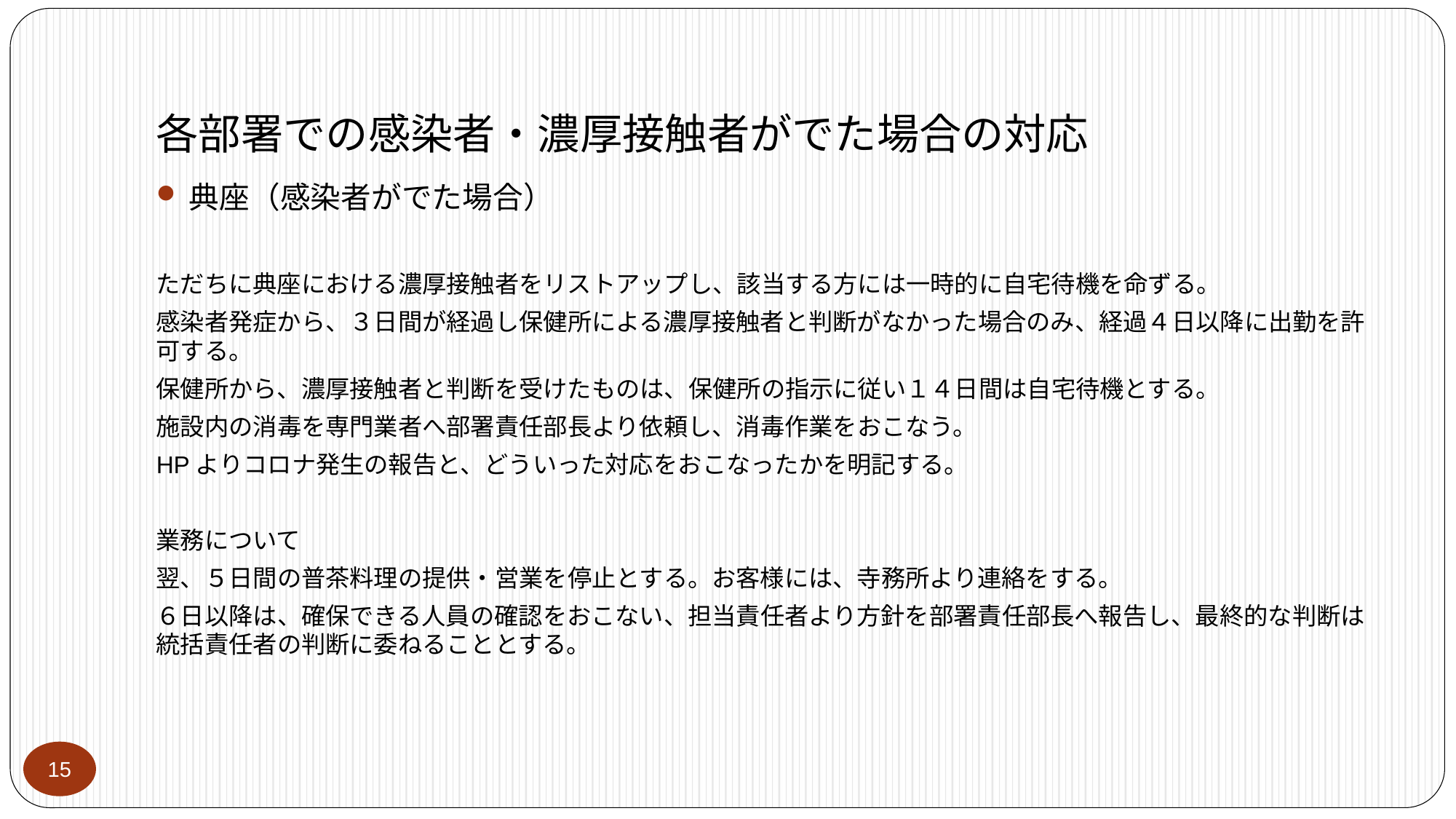

# 各部署での感染者・濃厚接触者がでた場合の対応
典座（感染者がでた場合）

ただちに典座における濃厚接触者をリストアップし、該当する方には一時的に自宅待機を命ずる。
感染者発症から、３日間が経過し保健所による濃厚接触者と判断がなかった場合のみ、経過４日以降に出勤を許可する。
保健所から、濃厚接触者と判断を受けたものは、保健所の指示に従い１４日間は自宅待機とする。
施設内の消毒を専門業者へ部署責任部長より依頼し、消毒作業をおこなう。
HPよりコロナ発生の報告と、どういった対応をおこなったかを明記する。

業務について
翌、５日間の普茶料理の提供・営業を停止とする。お客様には、寺務所より連絡をする。
６日以降は、確保できる人員の確認をおこない、担当責任者より方針を部署責任部長へ報告し、最終的な判断は統括責任者の判断に委ねることとする。

15